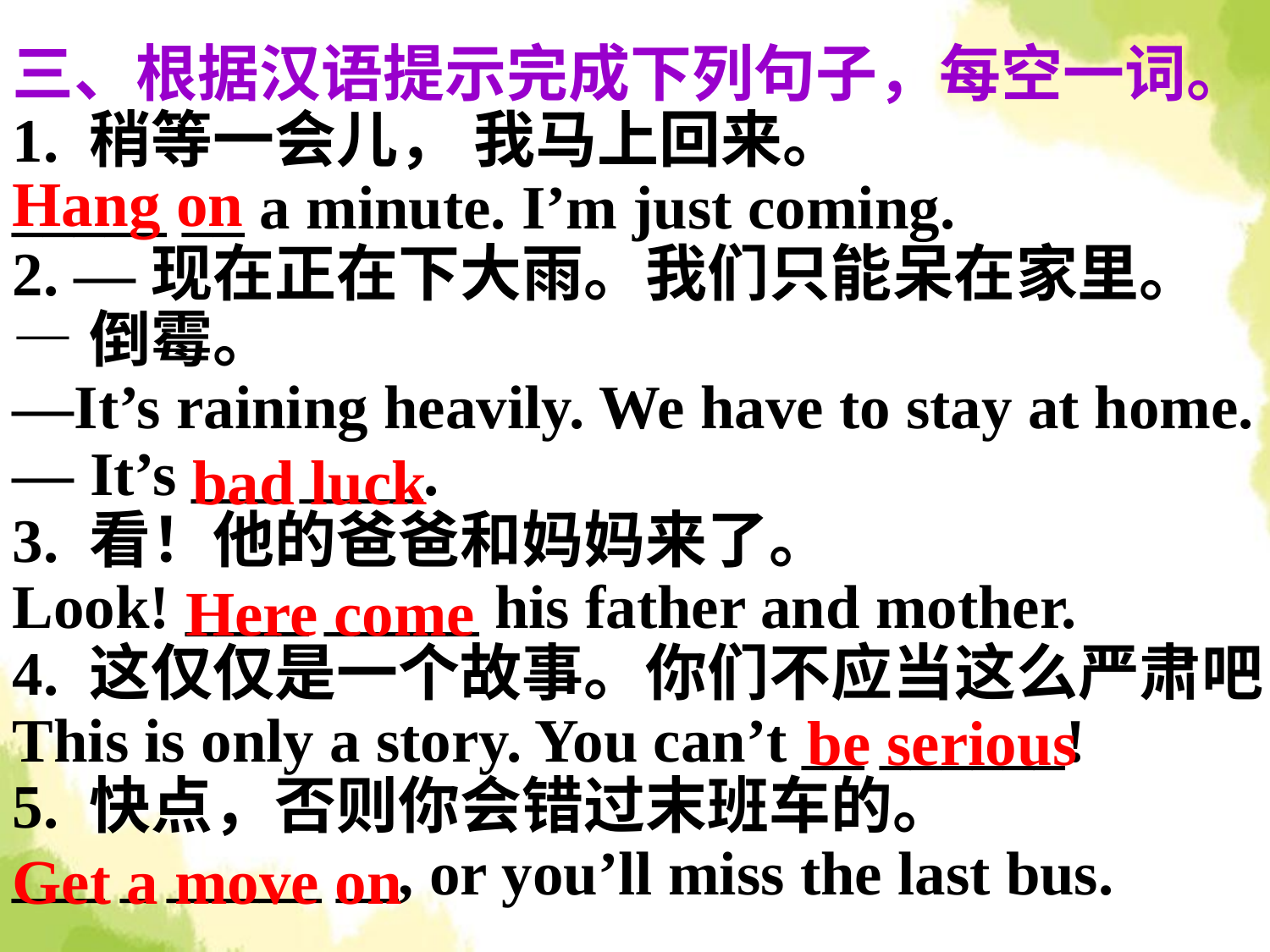

三、根据汉语提示完成下列句子，每空一词。
1. 稍等一会儿， 我马上回来。
_____ __ a minute. I’m just coming.
2. —现在正在下大雨。我们只能呆在家里。
—倒霉。
—It’s raining heavily. We have to stay at home.
— It’s ___ ____.
3. 看！他的爸爸和妈妈来了。
Look! ____ _____ his father and mother.
4. 这仅仅是一个故事。你们不应当这么严肃吧!
This is only a story. You can’t __ ______!
5. 快点，否则你会错过末班车的。
___ _ _____ __, or you’ll miss the last bus.
Hang on
bad luck
Here come
be serious
Get a move on